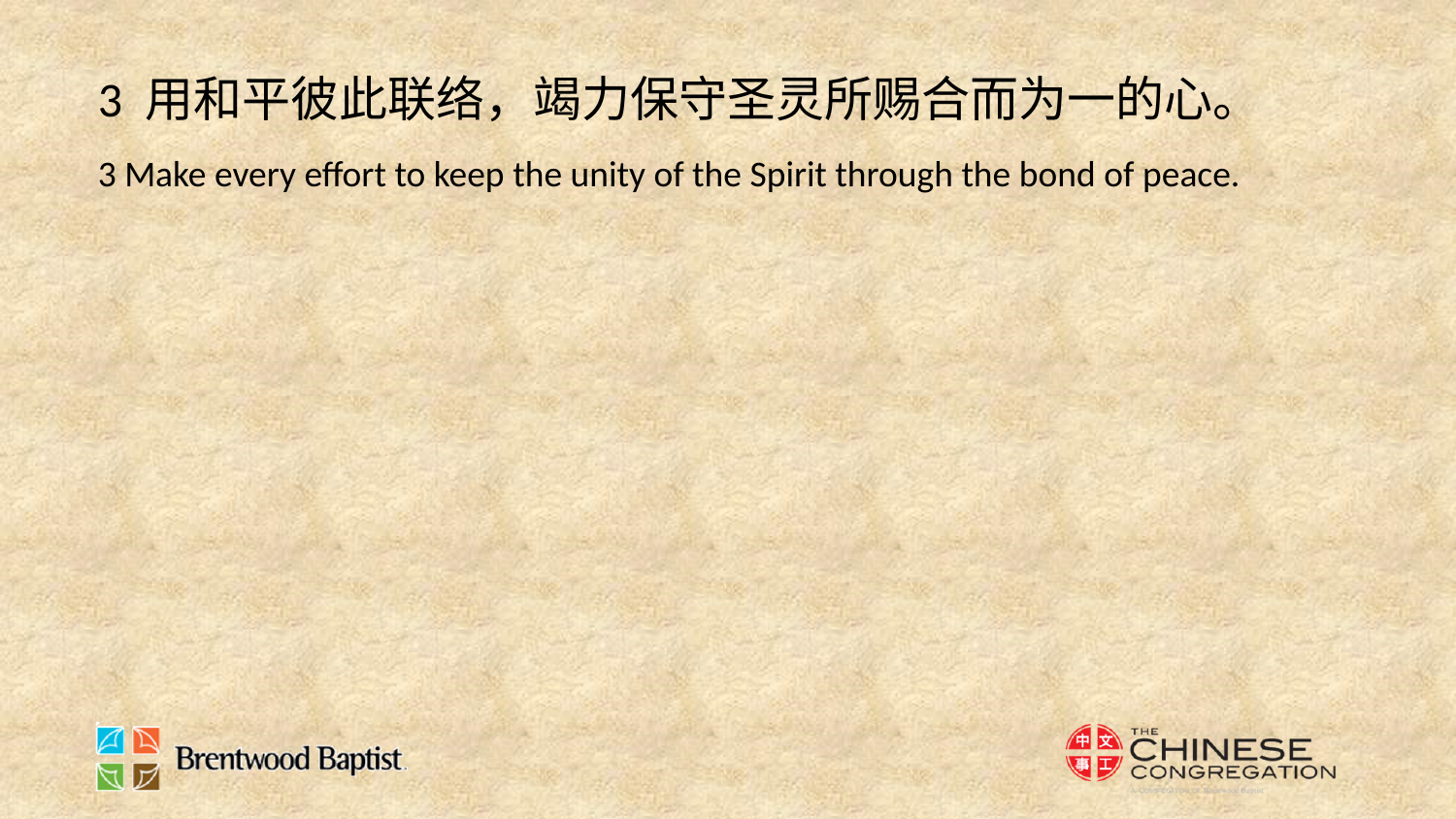

3 用和平彼此联络，竭力保守圣灵所赐合而为一的心。

3 Make every effort to keep the unity of the Spirit through the bond of peace.